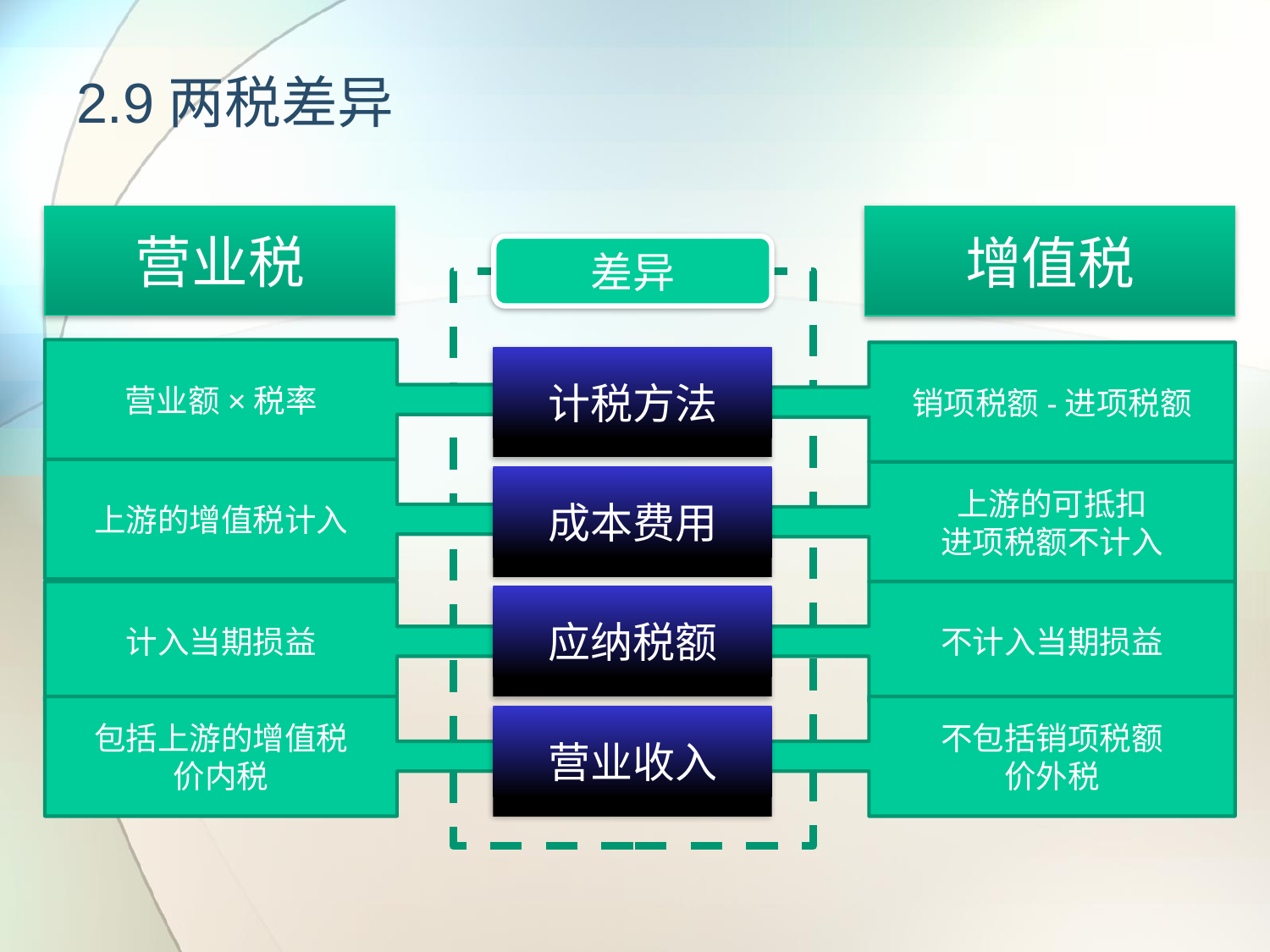

# 2.9两税差异
营业税
增值税
差异

营业额×税率
销项税额-进项税额
计税方法
上游的增值税计入
上游的可抵扣
进项税额不计入
成本费用
计入当期损益
不计入当期损益
应纳税额
包括上游的增值税
价内税
不包括销项税额
价外税
营业收入